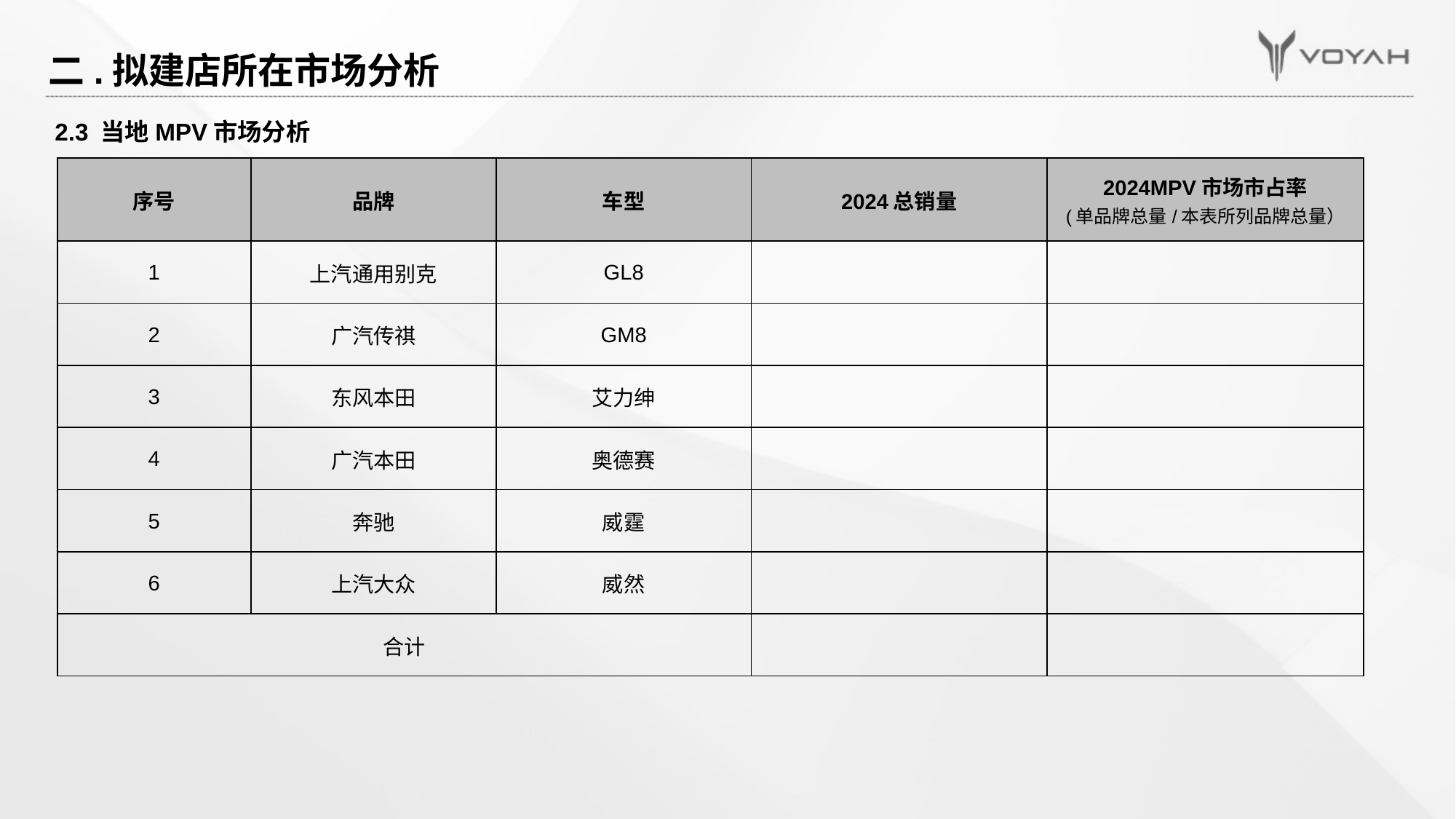

# 二.拟建店所在市场分析
2.3 当地MPV市场分析
| 序号 | 品牌 | 车型 | 2024总销量 | 2024MPV市场市占率 (单品牌总量/本表所列品牌总量） |
| --- | --- | --- | --- | --- |
| 1 | 上汽通用别克 | GL8 |  |  |
| 2 | 广汽传祺 | GM8 |  |  |
| 3 | 东风本田 | 艾力绅 |  |  |
| 4 | 广汽本田 | 奥德赛 |  |  |
| 5 | 奔驰 | 威霆 |  |  |
| 6 | 上汽大众 | 威然 |  |  |
| 合计 |  |  |  |  |